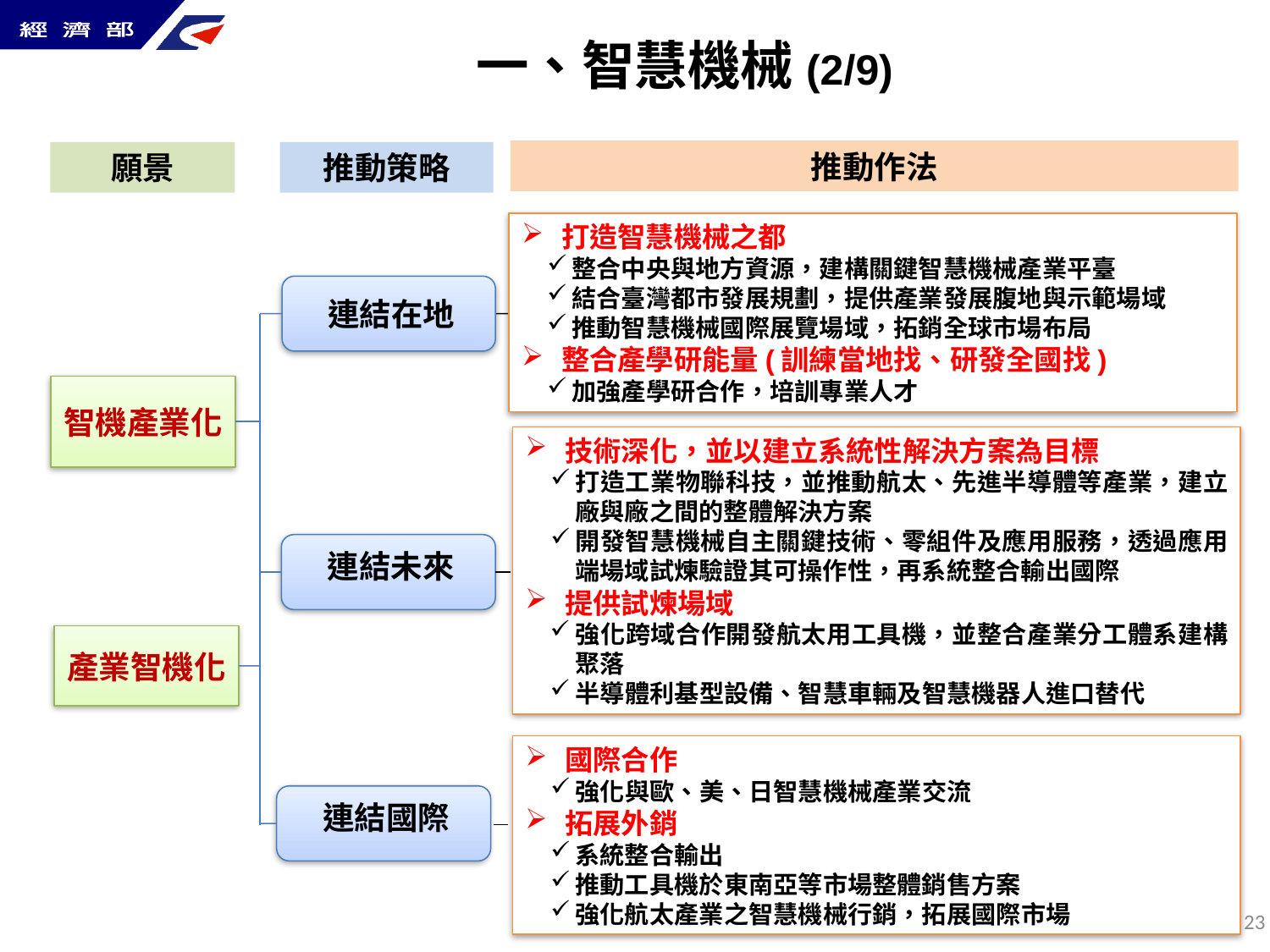

一、智慧機械(2/9)
推動作法
願景
推動策略
打造智慧機械之都
整合中央與地方資源，建構關鍵智慧機械產業平臺
結合臺灣都市發展規劃，提供產業發展腹地與示範場域
推動智慧機械國際展覽場域，拓銷全球市場布局
整合產學研能量(訓練當地找、研發全國找)
加強產學研合作，培訓專業人才
連結在地
智機產業化
技術深化，並以建立系統性解決方案為目標
打造工業物聯科技，並推動航太、先進半導體等產業，建立廠與廠之間的整體解決方案
開發智慧機械自主關鍵技術、零組件及應用服務，透過應用端場域試煉驗證其可操作性，再系統整合輸出國際
提供試煉場域
強化跨域合作開發航太用工具機，並整合產業分工體系建構聚落
半導體利基型設備、智慧車輛及智慧機器人進口替代
連結未來
產業智機化
國際合作
強化與歐、美、日智慧機械產業交流
拓展外銷
系統整合輸出
推動工具機於東南亞等市場整體銷售方案
強化航太產業之智慧機械行銷，拓展國際市場
連結國際
23
23